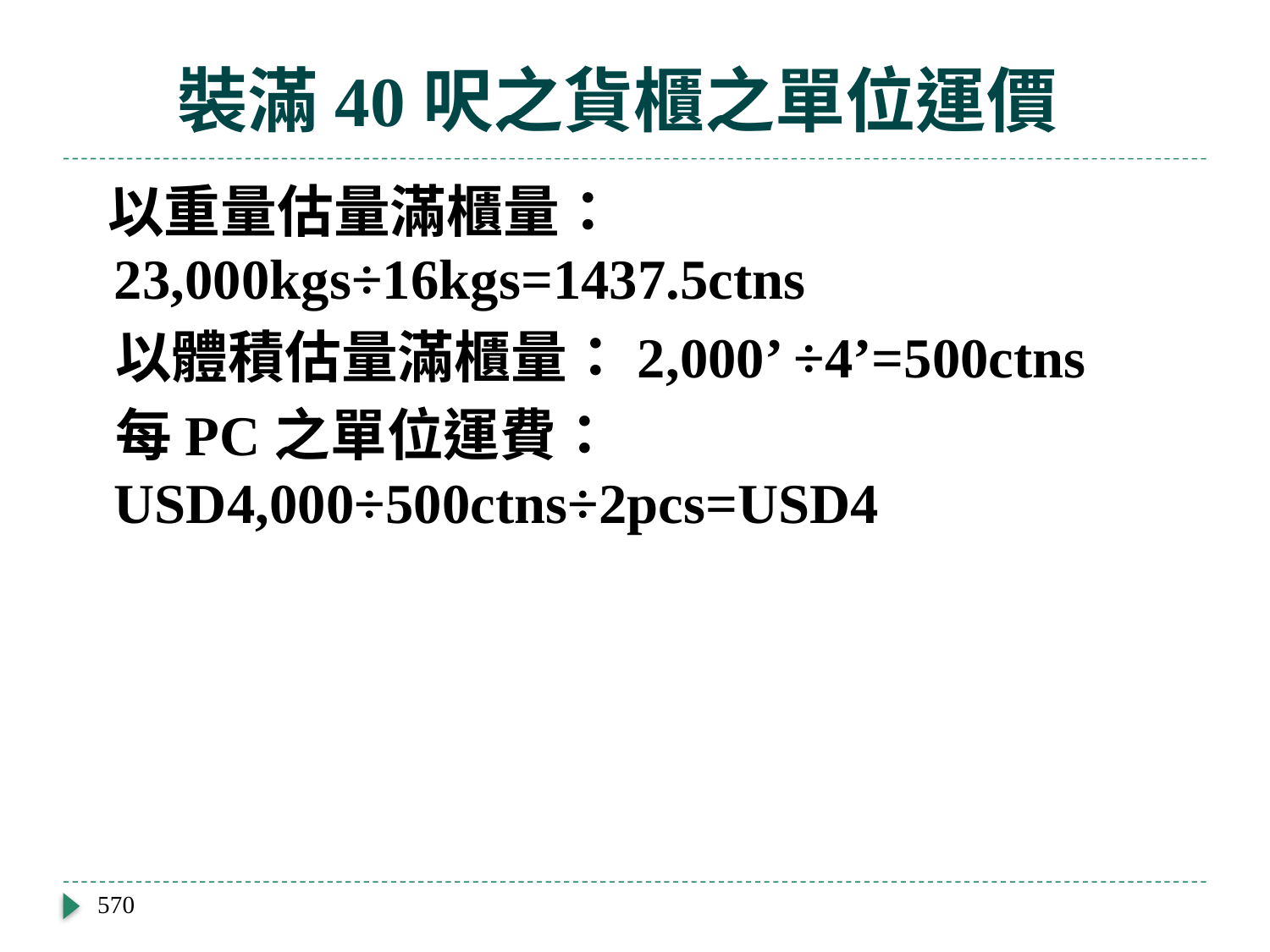

# 裝滿40呎之貨櫃之單位運價
  以重量估量滿櫃量：23,000kgs÷16kgs=1437.5ctns
  以體積估量滿櫃量：2,000’ ÷4’=500ctns
  每PC之單位運費：USD4,000÷500ctns÷2pcs=USD4
570